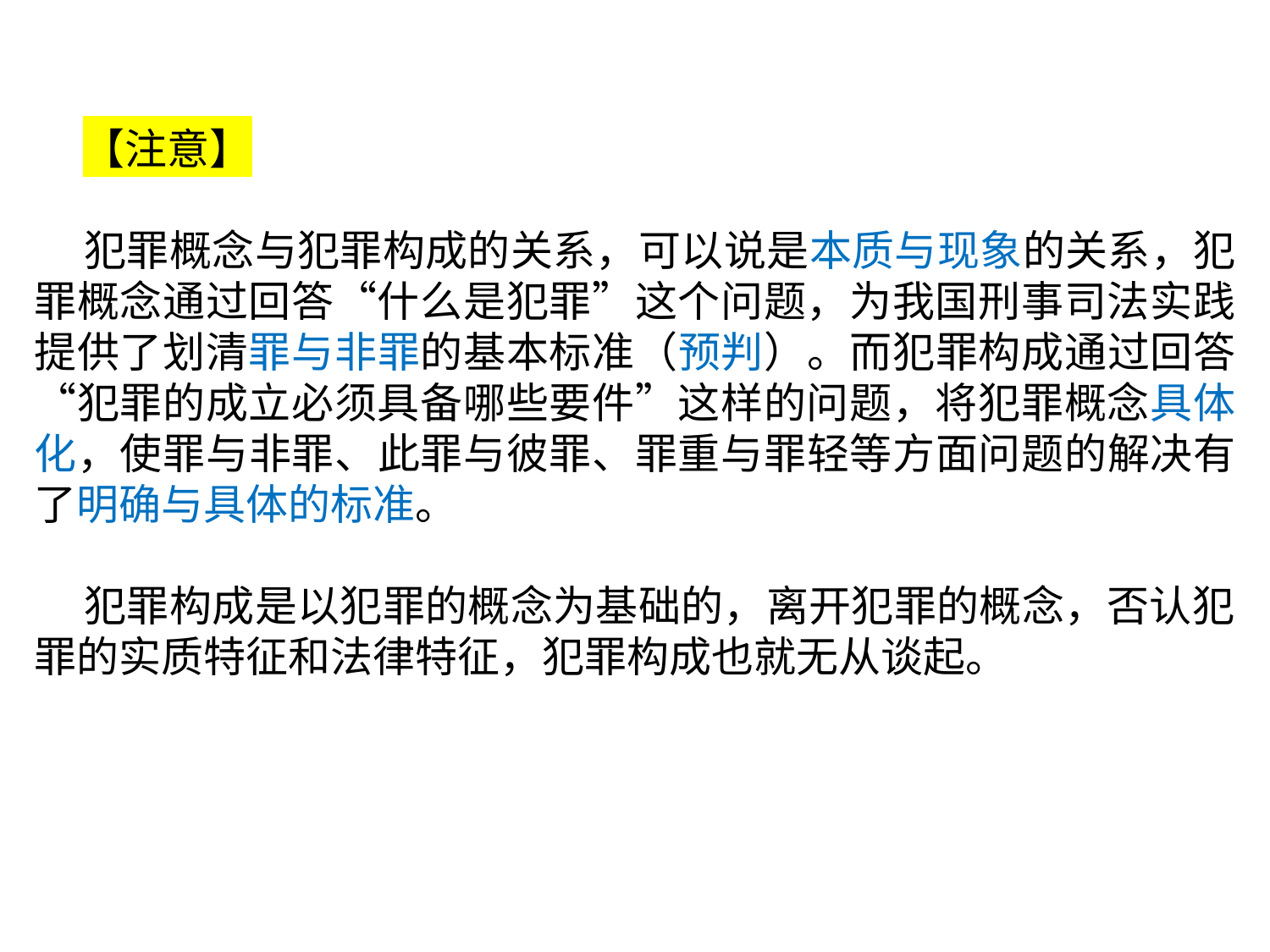

【注意】

    犯罪概念与犯罪构成的关系，可以说是本质与现象的关系，犯罪概念通过回答“什么是犯罪”这个问题，为我国刑事司法实践提供了划清罪与非罪的基本标准（预判）。而犯罪构成通过回答“犯罪的成立必须具备哪些要件”这样的问题，将犯罪概念具体化，使罪与非罪、此罪与彼罪、罪重与罪轻等方面问题的解决有了明确与具体的标准。

    犯罪构成是以犯罪的概念为基础的，离开犯罪的概念，否认犯罪的实质特征和法律特征，犯罪构成也就无从谈起。